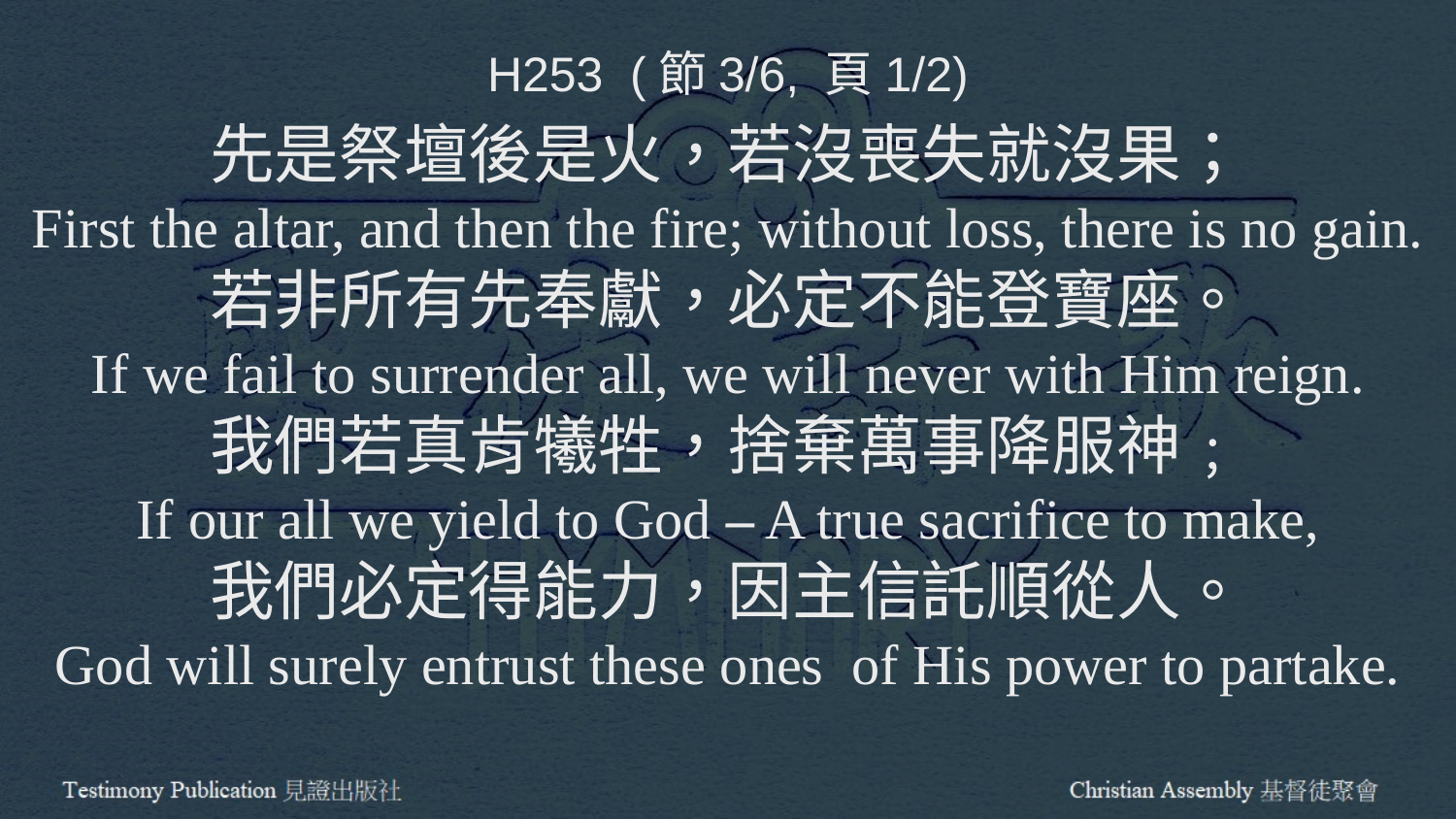

H253  (節3/6, 頁1/2)
先是祭壇後是火，若沒喪失就沒果；
First the altar, and then the fire; without loss, there is no gain.
若非所有先奉獻，必定不能登寶座。
If we fail to surrender all, we will never with Him reign.
我們若真肯犧牲，捨棄萬事降服神﹔
If our all we yield to God – A true sacrifice to make,
我們必定得能力，因主信託順從人。
God will surely entrust these ones  of His power to partake.